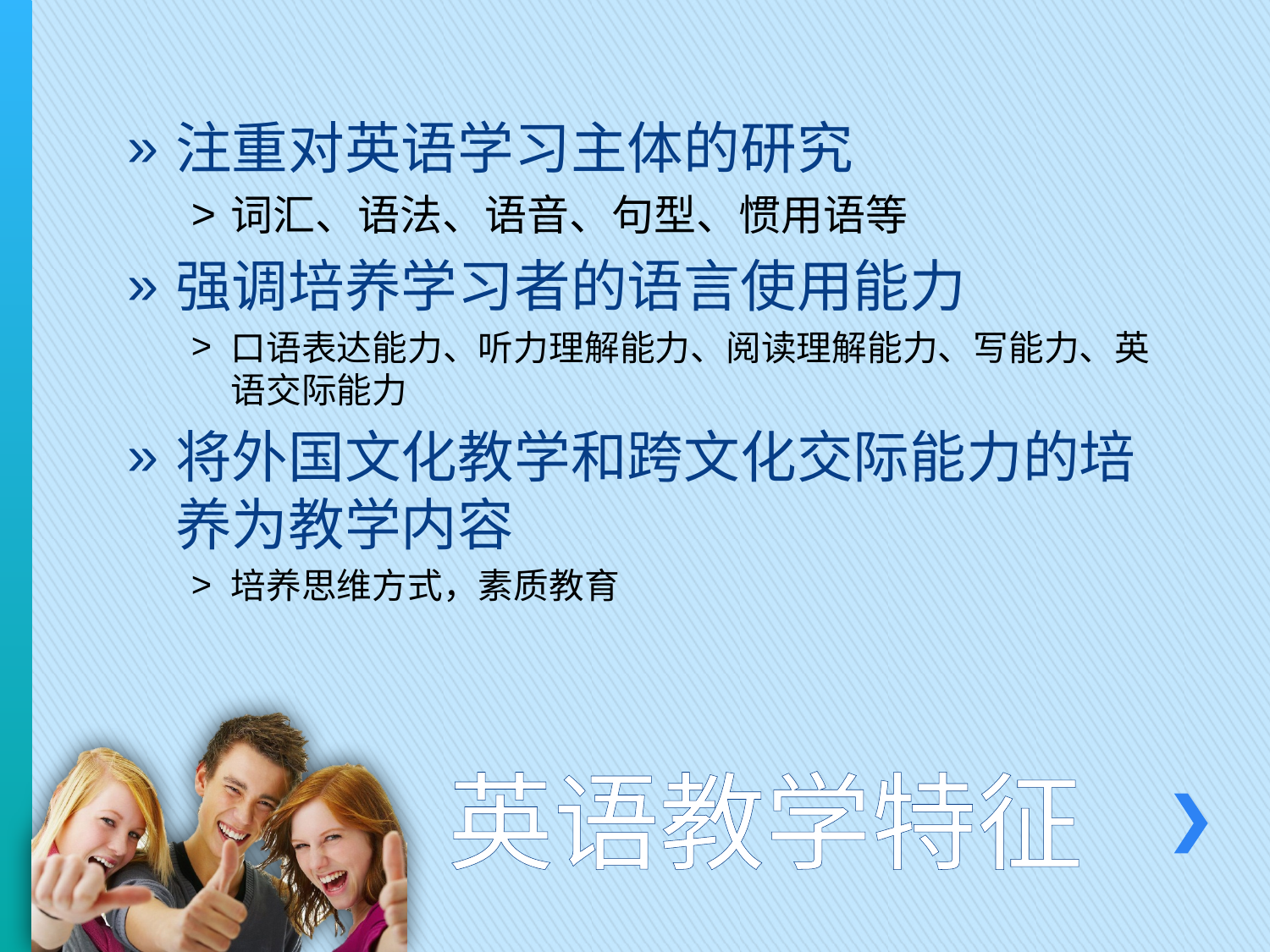

注重对英语学习主体的研究
词汇、语法、语音、句型、惯用语等
强调培养学习者的语言使用能力
口语表达能力、听力理解能力、阅读理解能力、写能力、英语交际能力
将外国文化教学和跨文化交际能力的培养为教学内容
培养思维方式，素质教育
# 英语教学特征